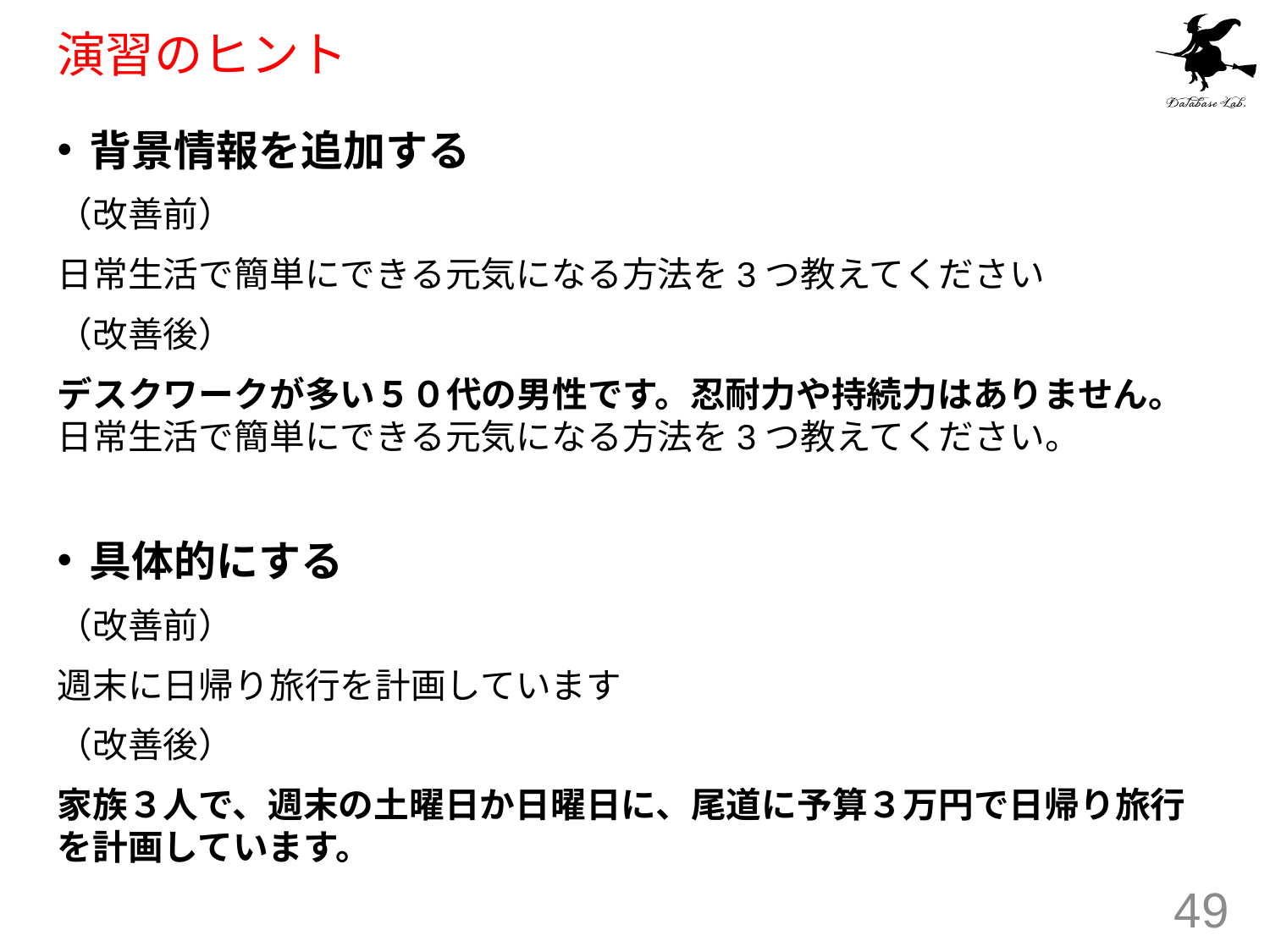

# 演習のヒント
背景情報を追加する
（改善前）
日常生活で簡単にできる元気になる方法を3つ教えてください
（改善後）
デスクワークが多い５０代の男性です。忍耐力や持続力はありません。日常生活で簡単にできる元気になる方法を3つ教えてください。

具体的にする
（改善前）
週末に日帰り旅行を計画しています
（改善後）
家族３人で、週末の土曜日か日曜日に、尾道に予算３万円で日帰り旅行を計画しています。

49